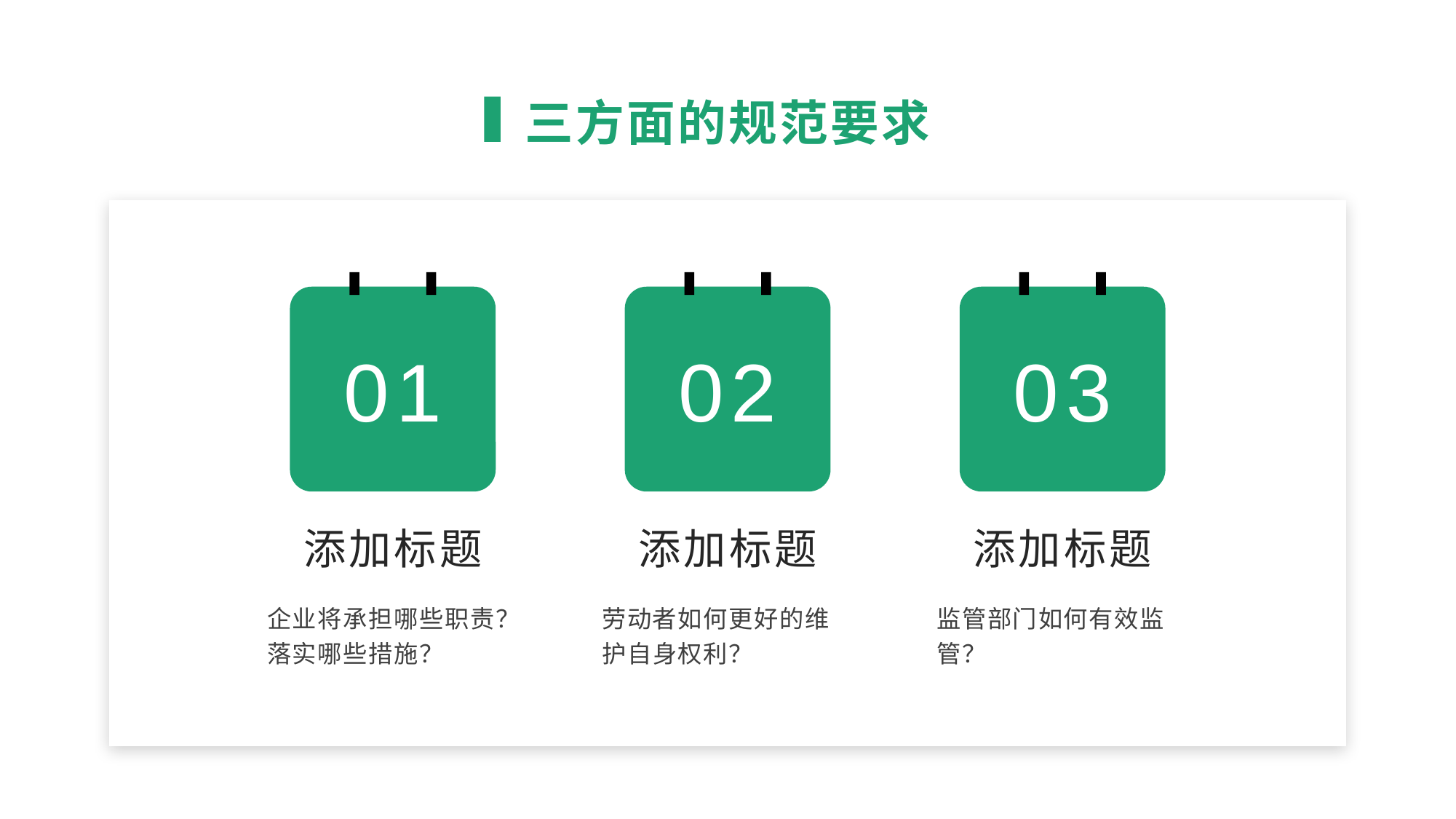

三方面的规范要求

01
02
03
添加标题
添加标题
添加标题
企业将承担哪些职责？落实哪些措施？
劳动者如何更好的维护自身权利？
监管部门如何有效监管？